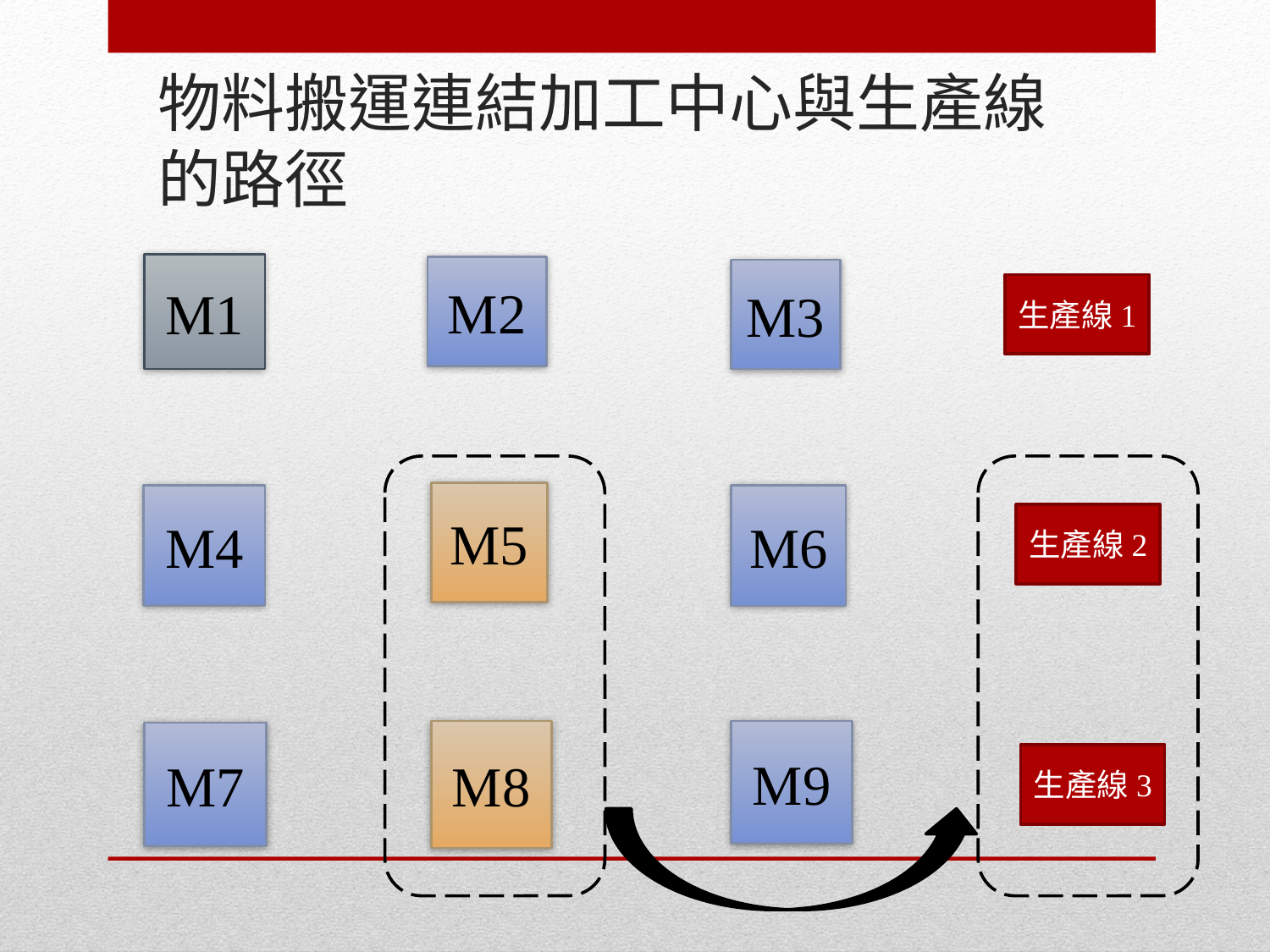

# 物料搬運連結加工中心與生產線的路徑

M1
M2
M3
生產線1

M5
M4
M6
生產線2
M8
M9
M7
生產線3